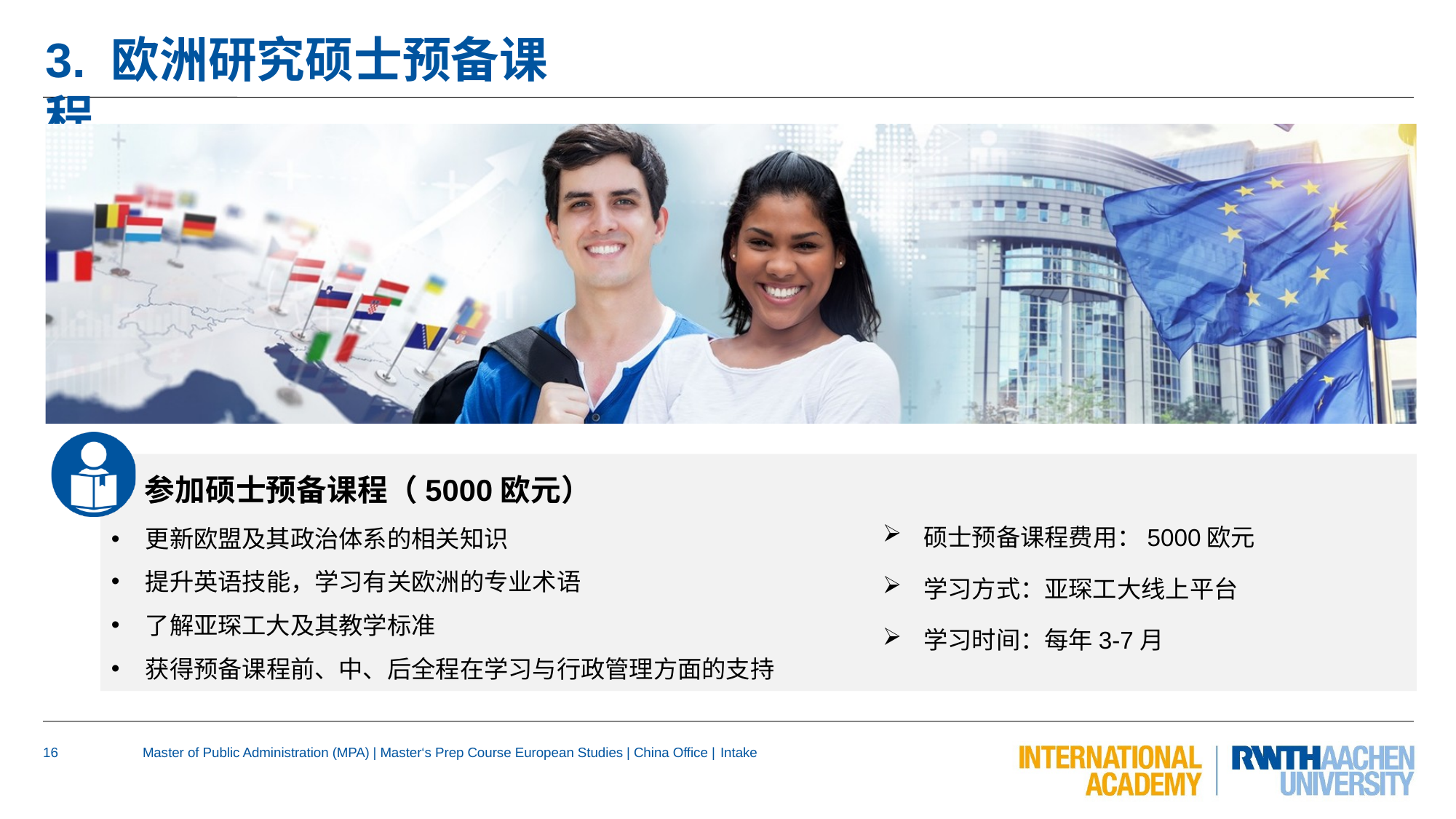

# 3. 欧洲研究硕士预备课程

参加硕士预备课程（5000欧元）
更新欧盟及其政治体系的相关知识
提升英语技能，学习有关欧洲的专业术语
了解亚琛工大及其教学标准
获得预备课程前、中、后全程在学习与行政管理方面的支持

硕士预备课程费用：5000欧元
学习方式：亚琛工大线上平台
学习时间：每年3-7月
16
Master of Public Administration (MPA) | Master‘s Prep Course European Studies | China Office | Intake